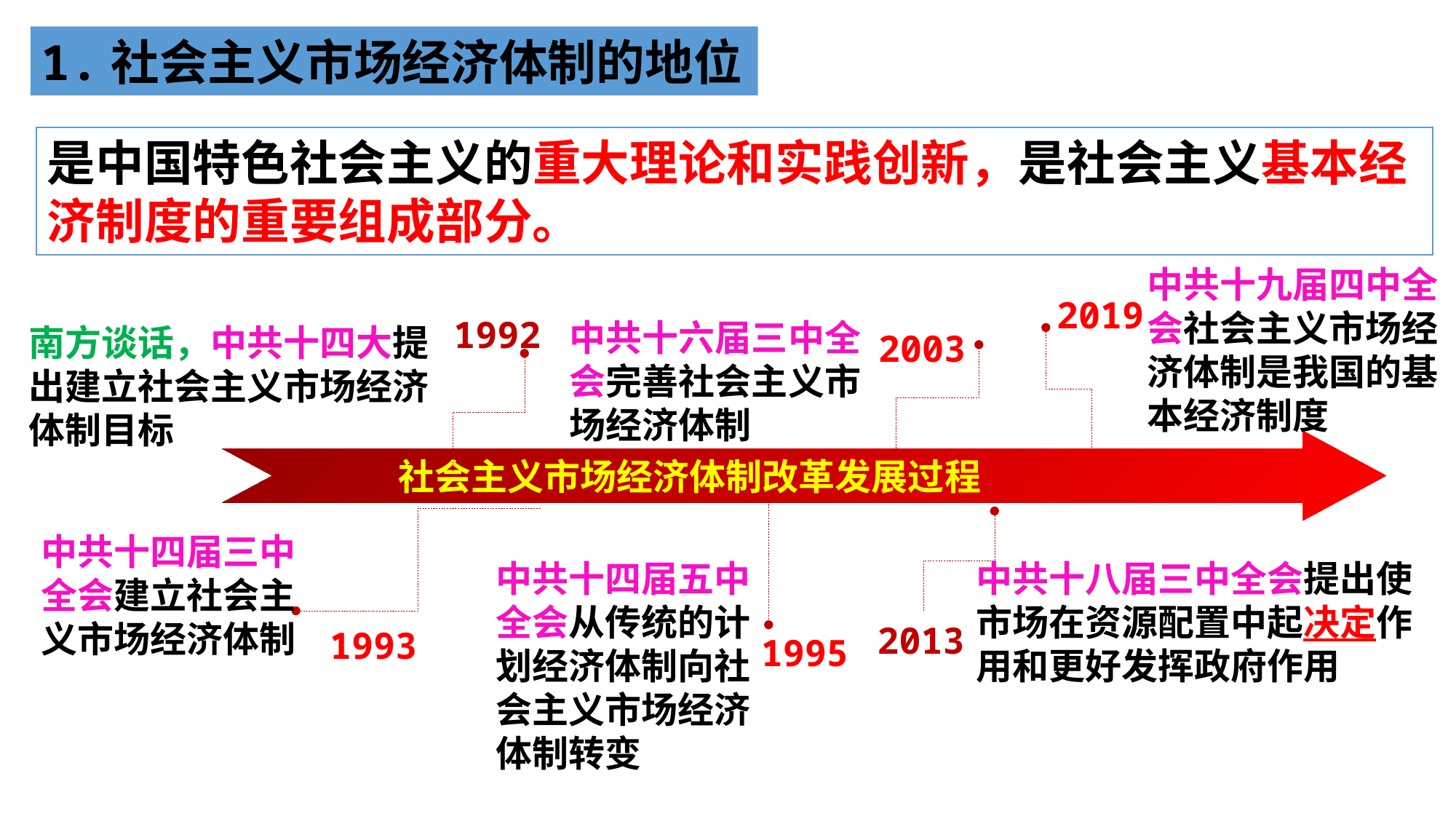

1.社会主义市场经济体制的地位
是中国特色社会主义的重大理论和实践创新，是社会主义基本经济制度的重要组成部分。
中共十九届四中全会社会主义市场经济体制是我国的基本经济制度
2019
1992
中共十六届三中全会完善社会主义市场经济体制

南方谈话，中共十四大提出建立社会主义市场经济体制目标

2003
             社会主义市场经济体制改革发展过程
中共十四届三中全会建立社会主义市场经济体制

中共十四届五中全会从传统的计划经济体制向社会主义市场经济体制转变
中共十八届三中全会提出使市场在资源配置中起决定作用和更好发挥政府作用
2013
1993
1995